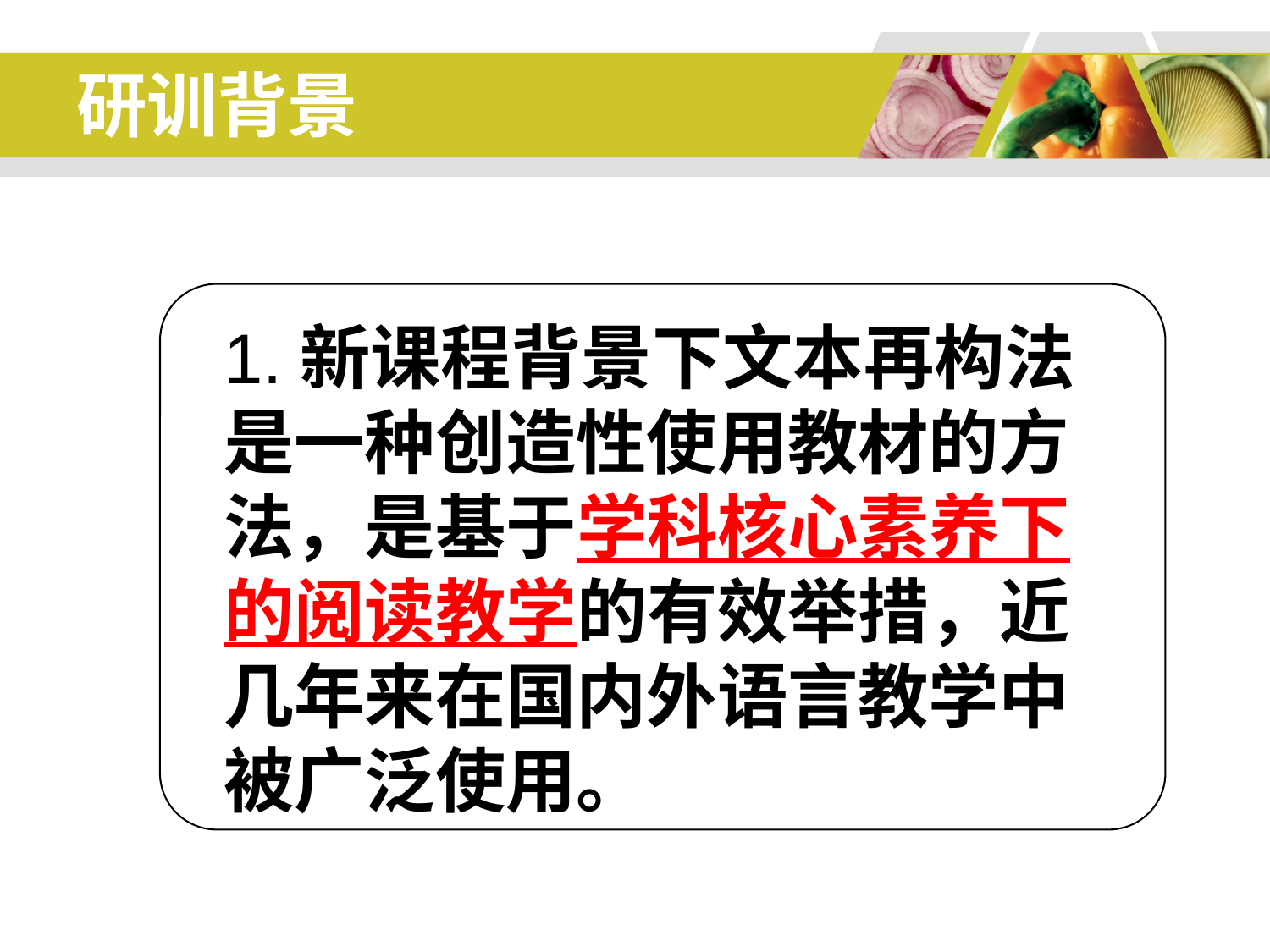

# 研训背景

1.新课程背景下文本再构法是一种创造性使用教材的方法，是基于学科核心素养下的阅读教学的有效举措，近几年来在国内外语言教学中被广泛使用。